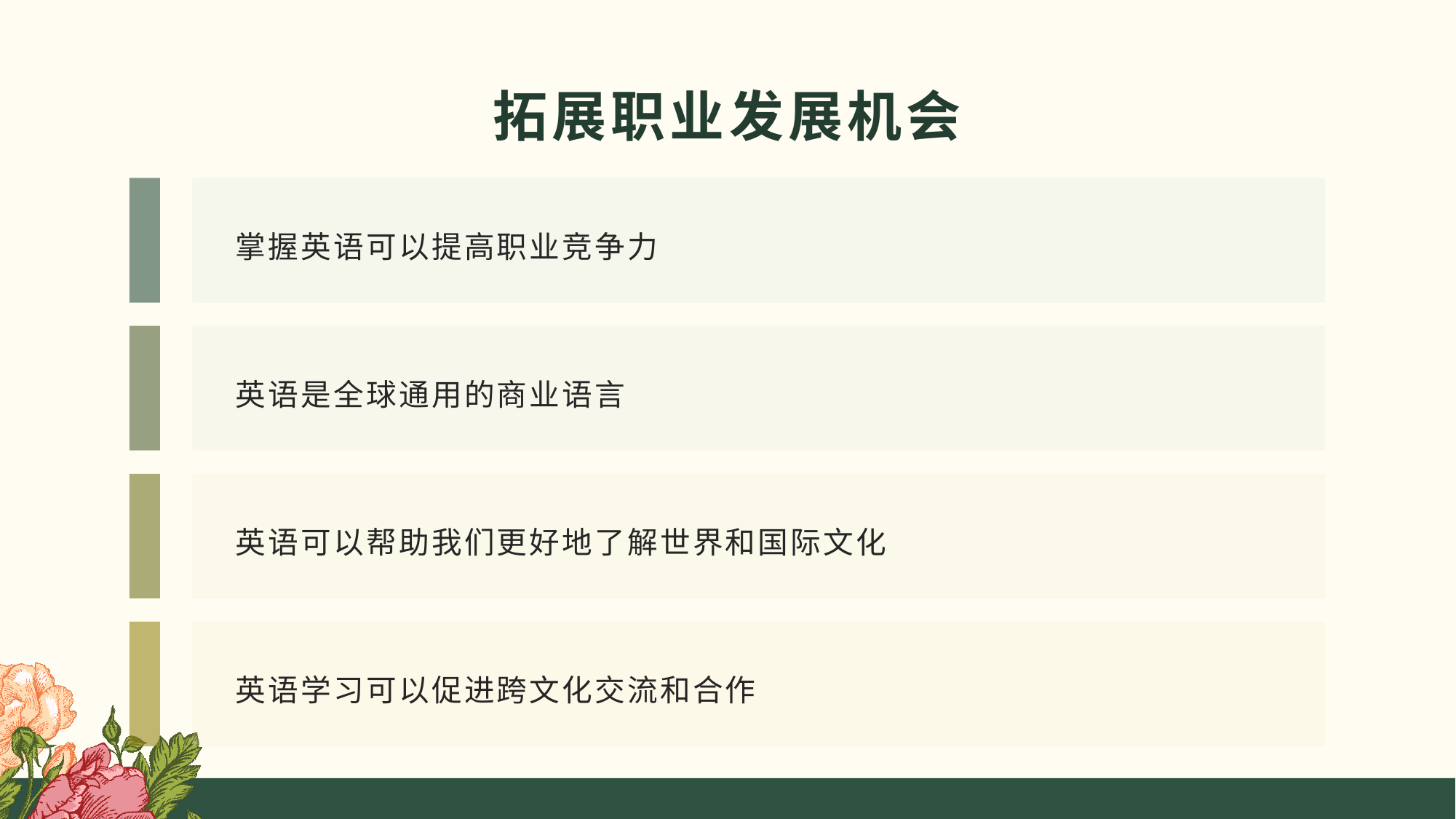

拓展职业发展机会

掌握英语可以提高职业竞争力

英语是全球通用的商业语言

英语可以帮助我们更好地了解世界和国际文化

英语学习可以促进跨文化交流和合作